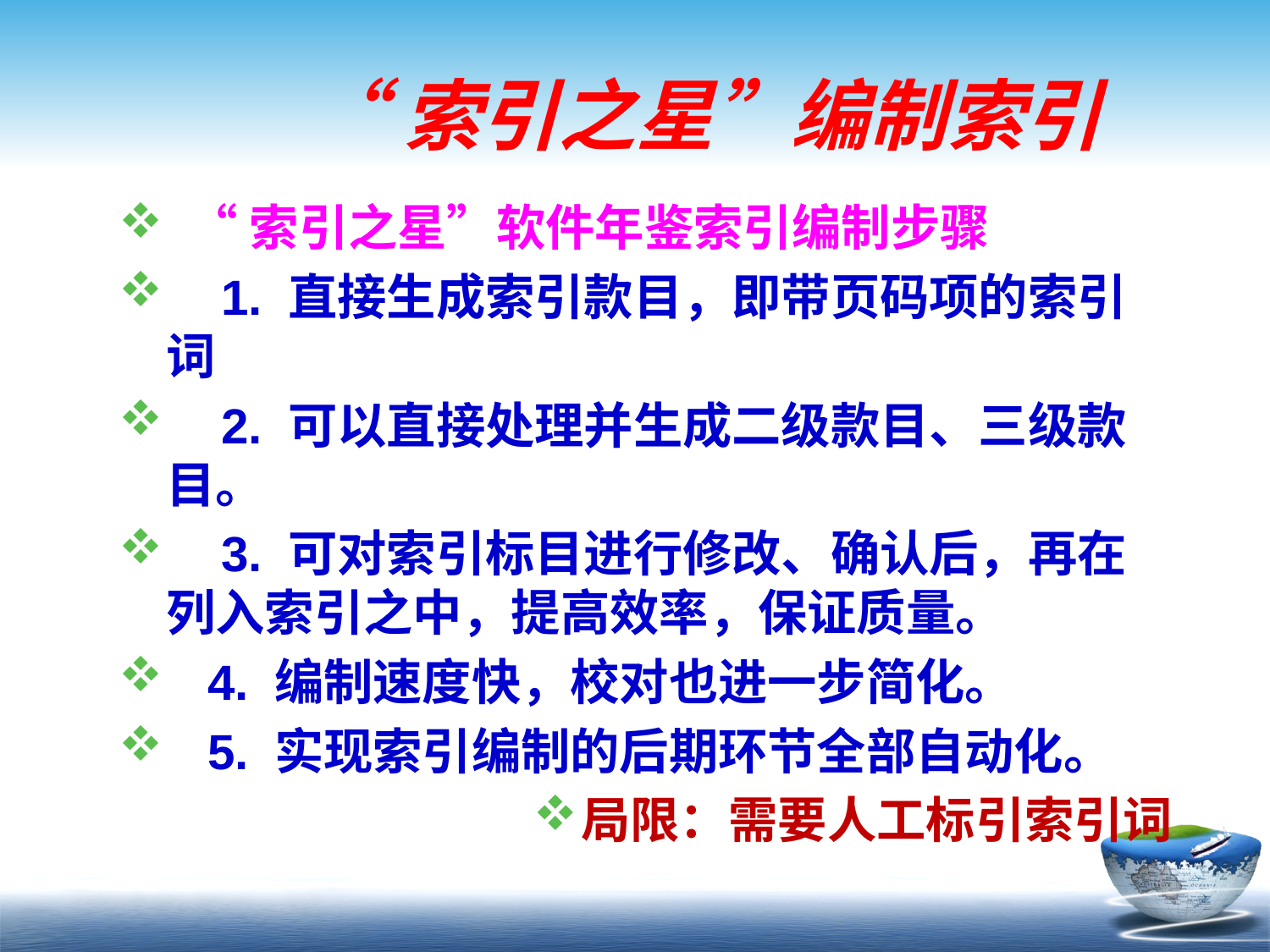

# “索引之星”编制索引
  “索引之星”软件年鉴索引编制步骤
    1. 直接生成索引款目，即带页码项的索引词
    2. 可以直接处理并生成二级款目、三级款目。
    3. 可对索引标目进行修改、确认后，再在列入索引之中，提高效率，保证质量。
   4. 编制速度快，校对也进一步简化。
   5. 实现索引编制的后期环节全部自动化。
局限：需要人工标引索引词